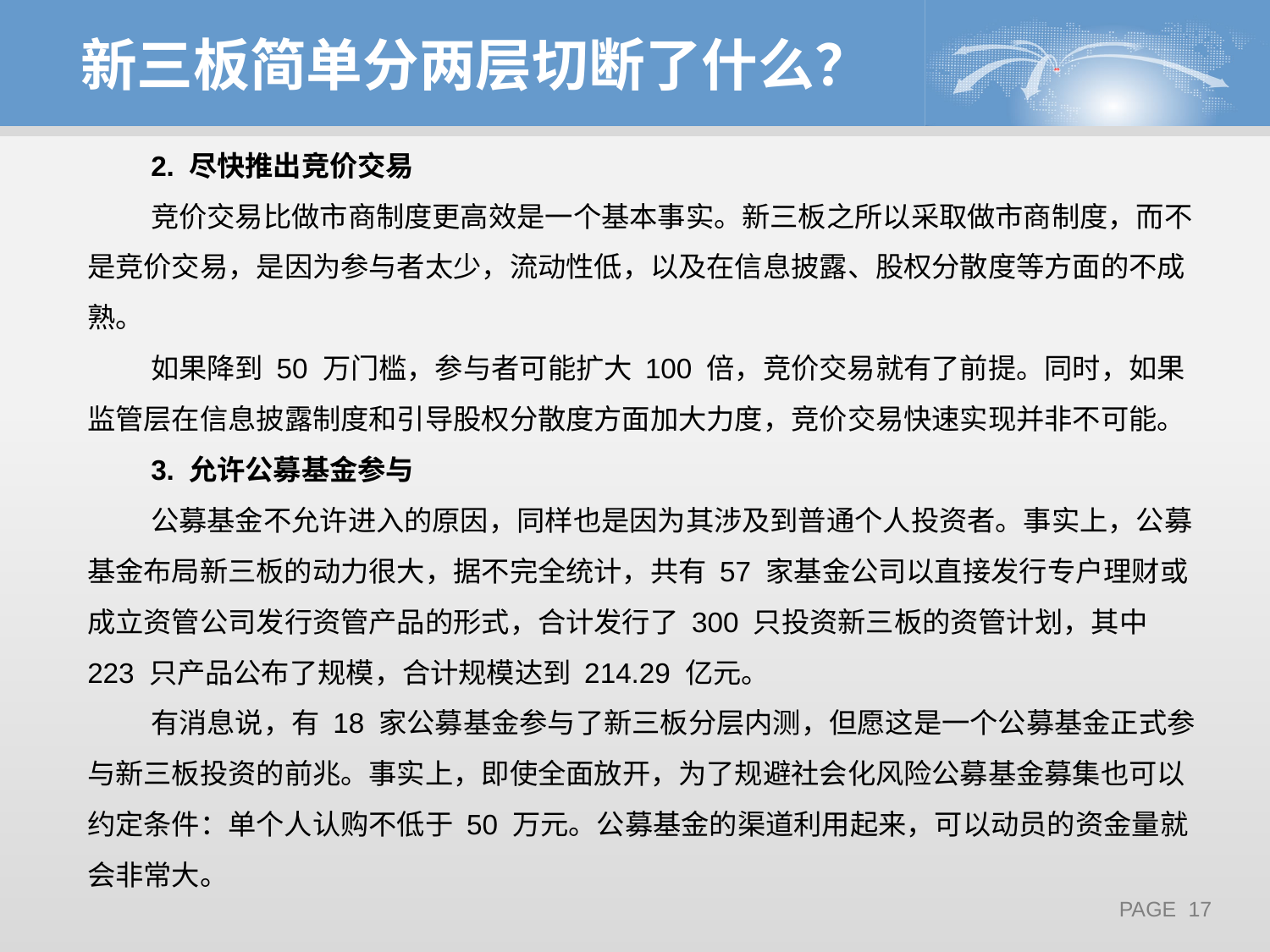

新三板简单分两层切断了什么？
2. 尽快推出竞价交易
竞价交易比做市商制度更高效是一个基本事实。新三板之所以采取做市商制度，而不是竞价交易，是因为参与者太少，流动性低，以及在信息披露、股权分散度等方面的不成熟。
如果降到 50 万门槛，参与者可能扩大 100 倍，竞价交易就有了前提。同时，如果监管层在信息披露制度和引导股权分散度方面加大力度，竞价交易快速实现并非不可能。
3. 允许公募基金参与
公募基金不允许进入的原因，同样也是因为其涉及到普通个人投资者。事实上，公募基金布局新三板的动力很大，据不完全统计，共有 57 家基金公司以直接发行专户理财或成立资管公司发行资管产品的形式，合计发行了 300 只投资新三板的资管计划，其中 223 只产品公布了规模，合计规模达到 214.29 亿元。
有消息说，有 18 家公募基金参与了新三板分层内测，但愿这是一个公募基金正式参与新三板投资的前兆。事实上，即使全面放开，为了规避社会化风险公募基金募集也可以约定条件：单个人认购不低于 50 万元。公募基金的渠道利用起来，可以动员的资金量就会非常大。